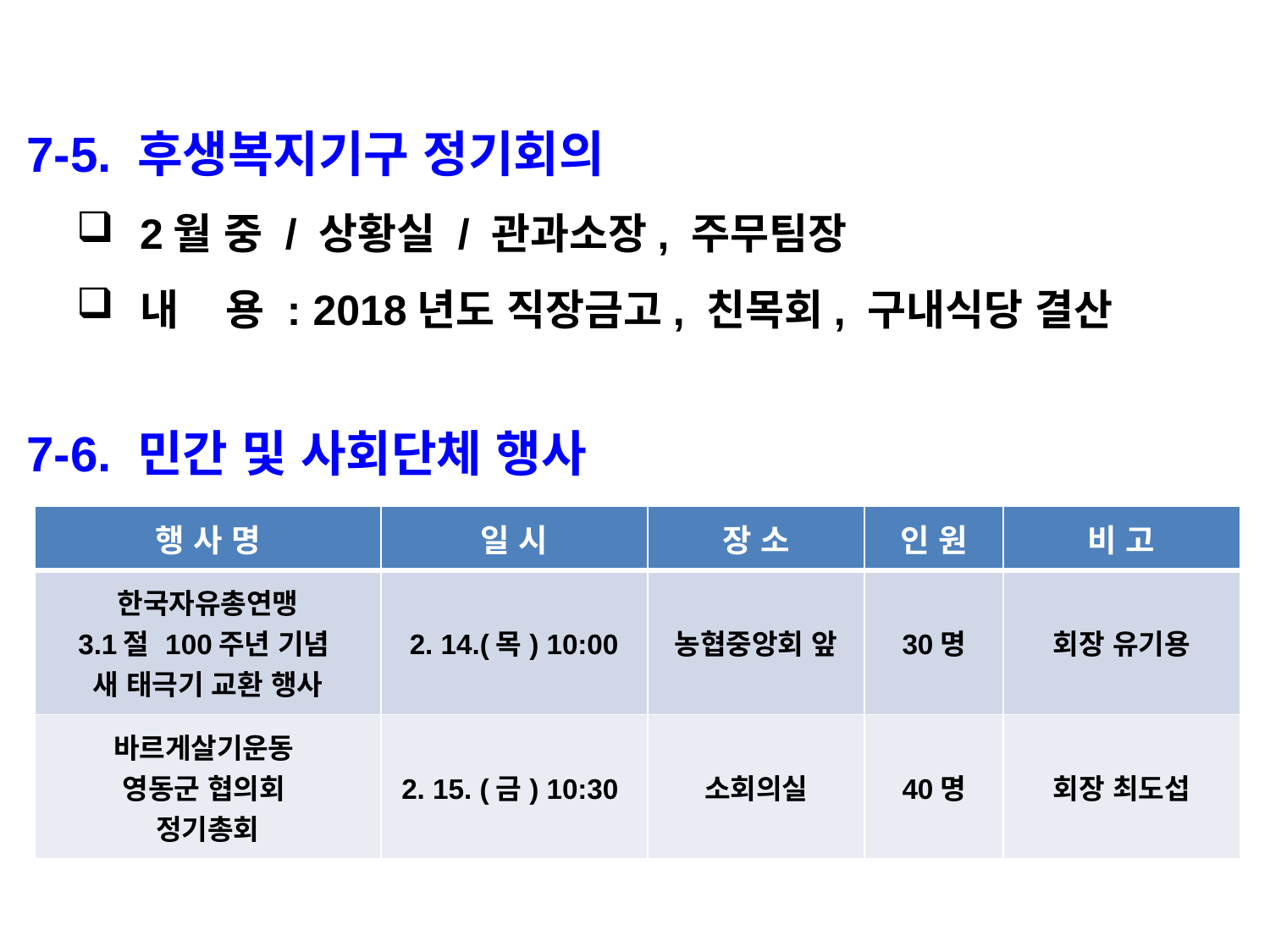

7-5. 후생복지기구 정기회의
2월 중 / 상황실 / 관과소장, 주무팀장
내    용 : 2018년도 직장금고, 친목회, 구내식당 결산
 7-6. 민간 및 사회단체 행사
| 행 사 명 | 일 시 | 장 소 | 인 원 | 비 고 |
| --- | --- | --- | --- | --- |
| 한국자유총연맹 3.1절 100주년 기념 새 태극기 교환 행사 | 2. 14.(목) 10:00 | 농협중앙회 앞 | 30명 | 회장 유기용 |
| 바르게살기운동 영동군 협의회 정기총회 | 2. 15. (금) 10:30 | 소회의실 | 40명 | 회장 최도섭 |